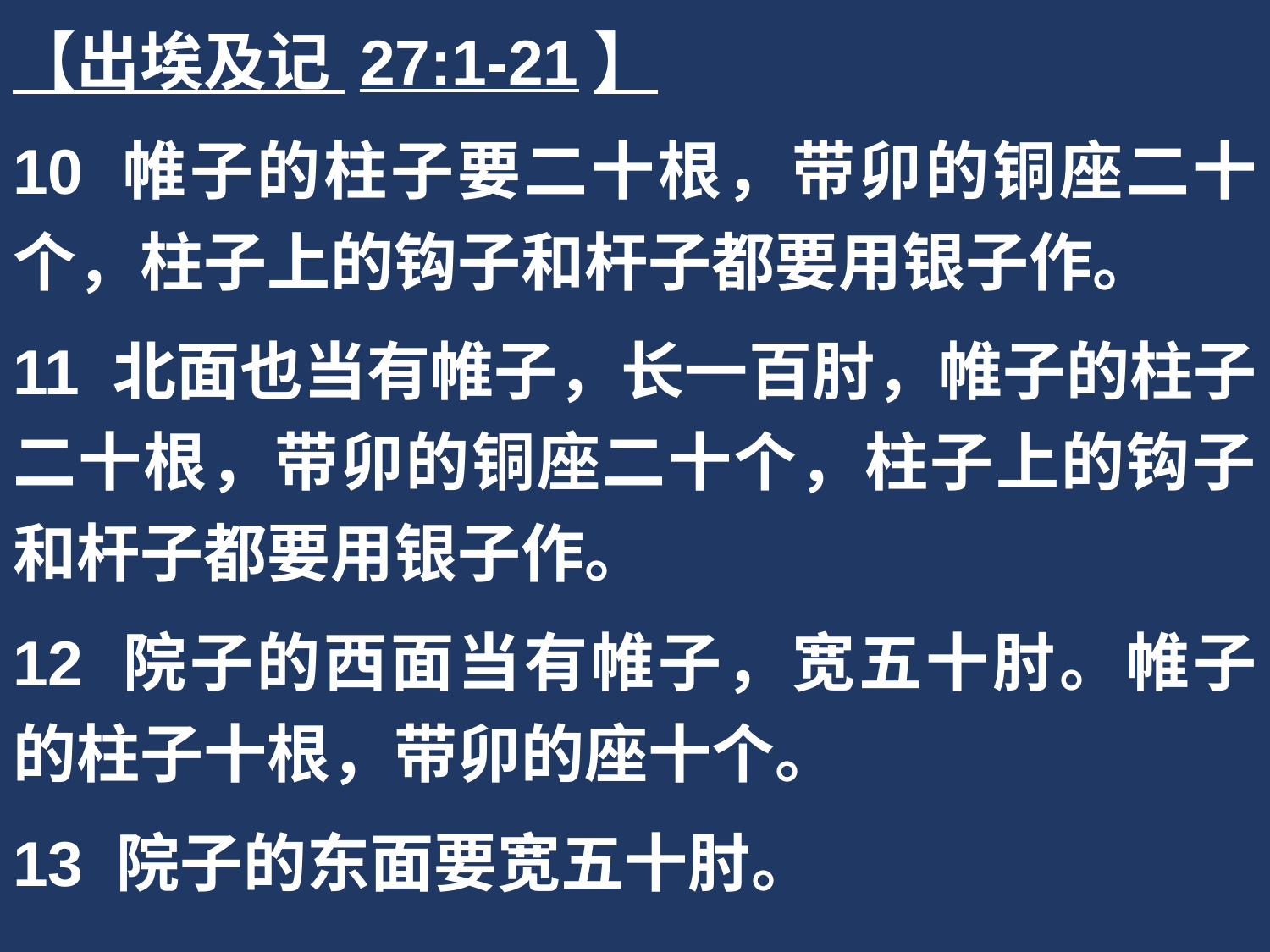

【出埃及记 27:1-21】
10 帷子的柱子要二十根，带卯的铜座二十个，柱子上的钩子和杆子都要用银子作。
11 北面也当有帷子，长一百肘，帷子的柱子二十根，带卯的铜座二十个，柱子上的钩子和杆子都要用银子作。
12 院子的西面当有帷子，宽五十肘。帷子的柱子十根，带卯的座十个。
13 院子的东面要宽五十肘。